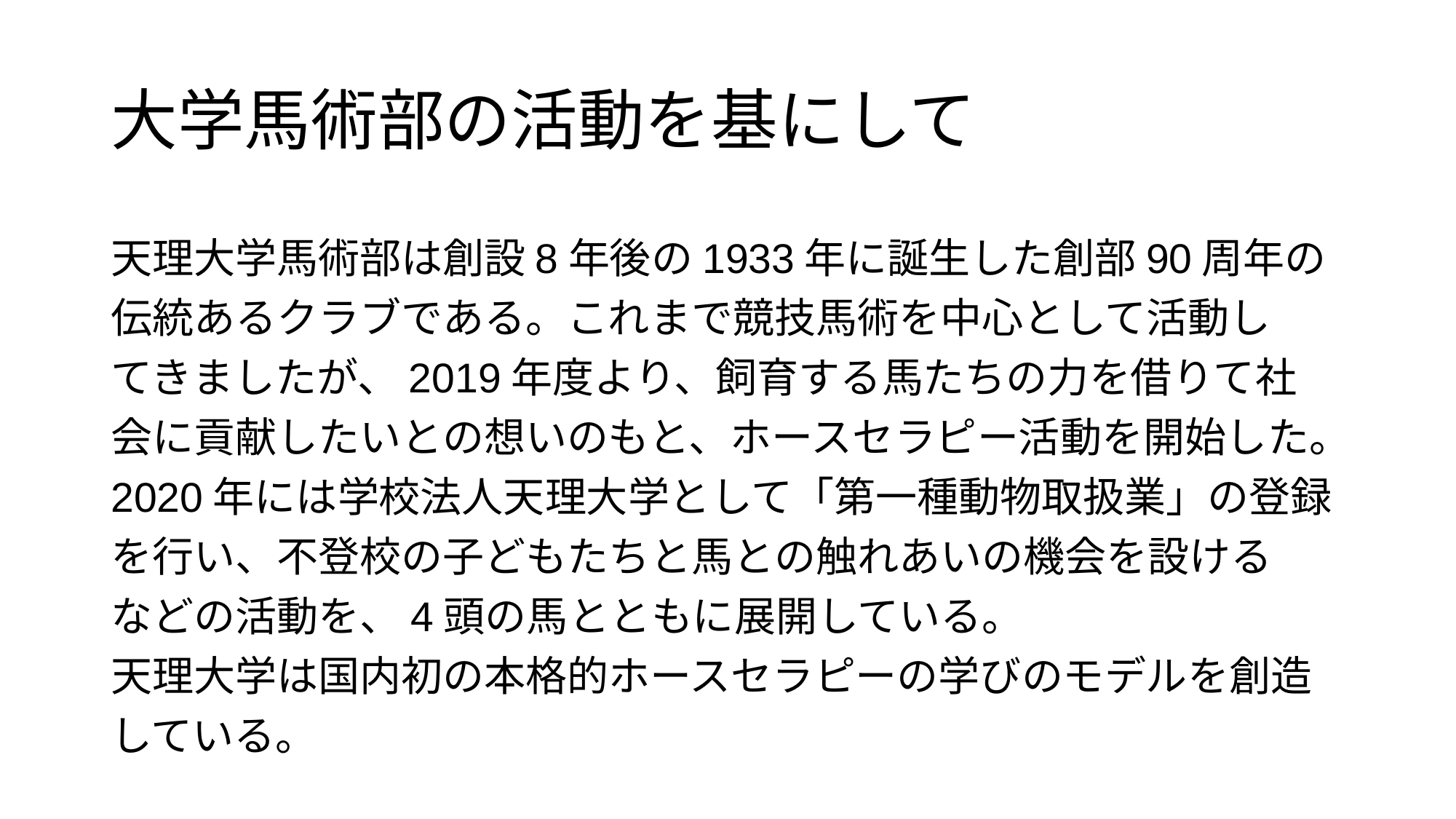

# 大学馬術部の活動を基にして
天理大学馬術部は創設8年後の1933年に誕生した創部90周年の
伝統あるクラブである。これまで競技馬術を中心として活動し
てきましたが、2019年度より、飼育する馬たちの力を借りて社
会に貢献したいとの想いのもと、ホースセラピー活動を開始した。
2020年には学校法人天理大学として「第一種動物取扱業」の登録
を行い、不登校の子どもたちと馬との触れあいの機会を設ける
などの活動を、4頭の馬とともに展開している。
天理大学は国内初の本格的ホースセラピーの学びのモデルを創造
している。